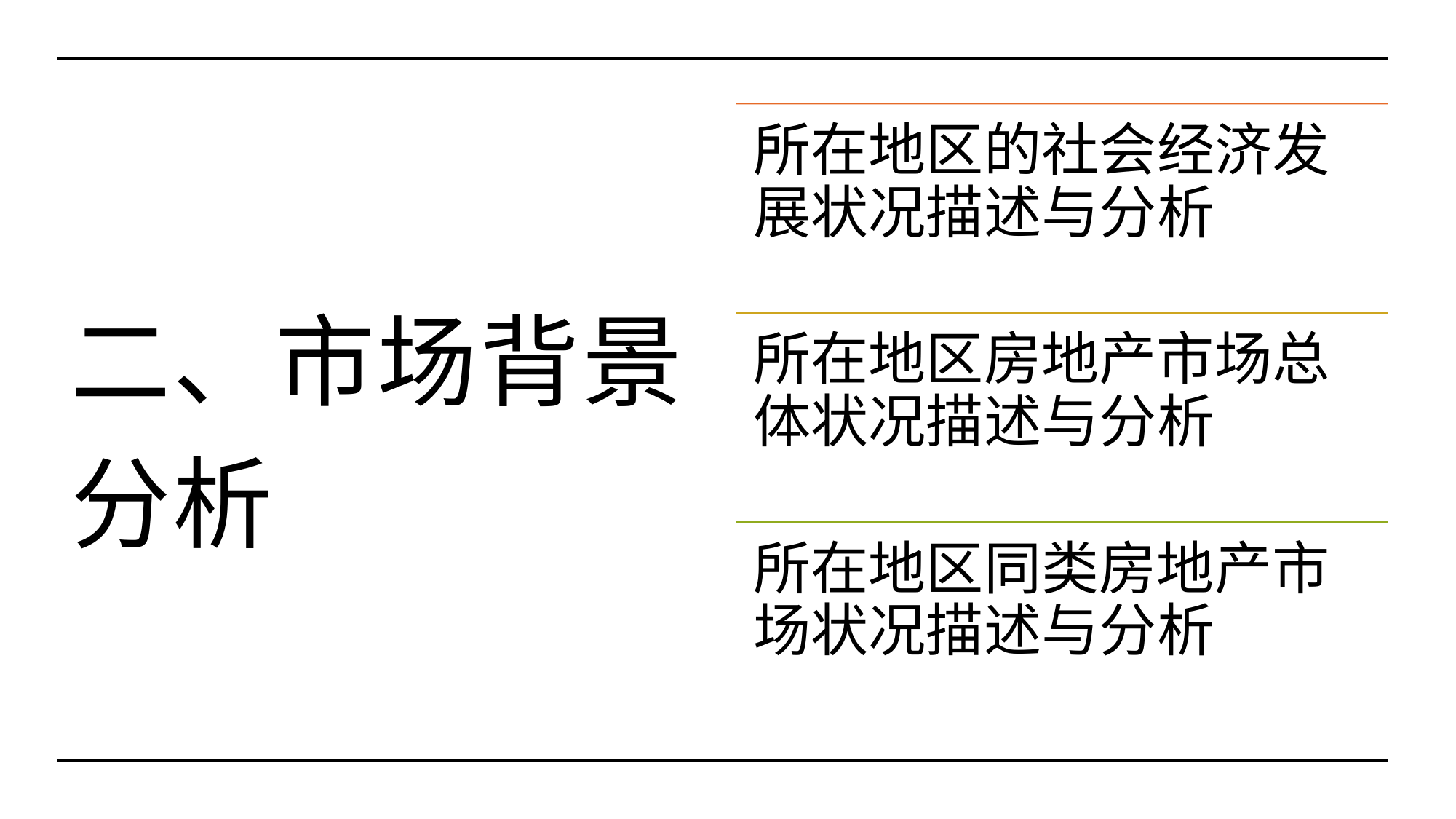

所在地区的社会经济发展状况描述与分析
所在地区房地产市场总体状况描述与分析
所在地区同类房地产市场状况描述与分析
# 二、市场背景分析